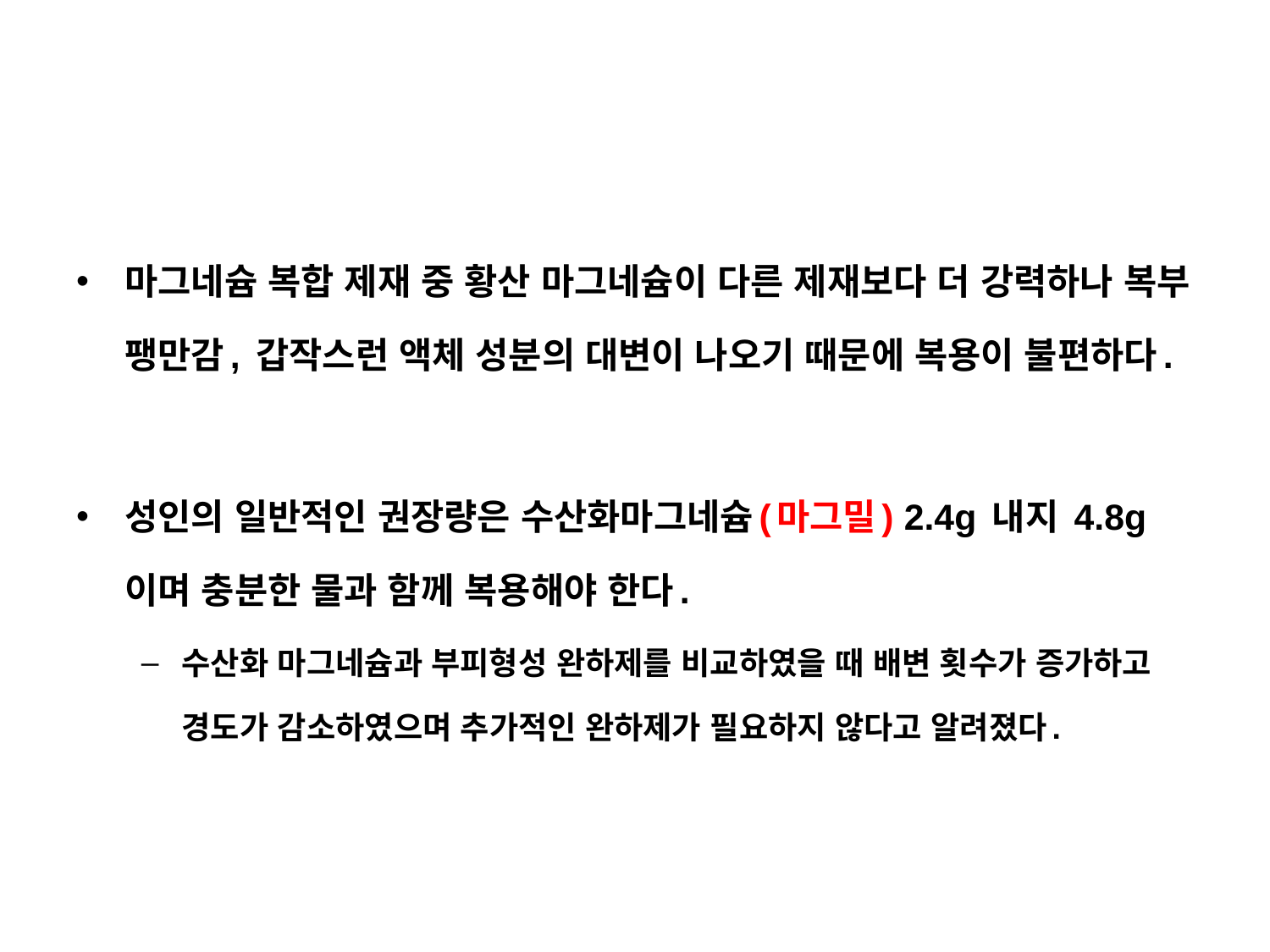

#
마그네슘 복합 제재 중 황산 마그네슘이 다른 제재보다 더 강력하나 복부 팽만감, 갑작스런 액체 성분의 대변이 나오기 때문에 복용이 불편하다.

성인의 일반적인 권장량은 수산화마그네슘(마그밀) 2.4g 내지 4.8g이며 충분한 물과 함께 복용해야 한다.
수산화 마그네슘과 부피형성 완하제를 비교하였을 때 배변 횟수가 증가하고 경도가 감소하였으며 추가적인 완하제가 필요하지 않다고 알려졌다.